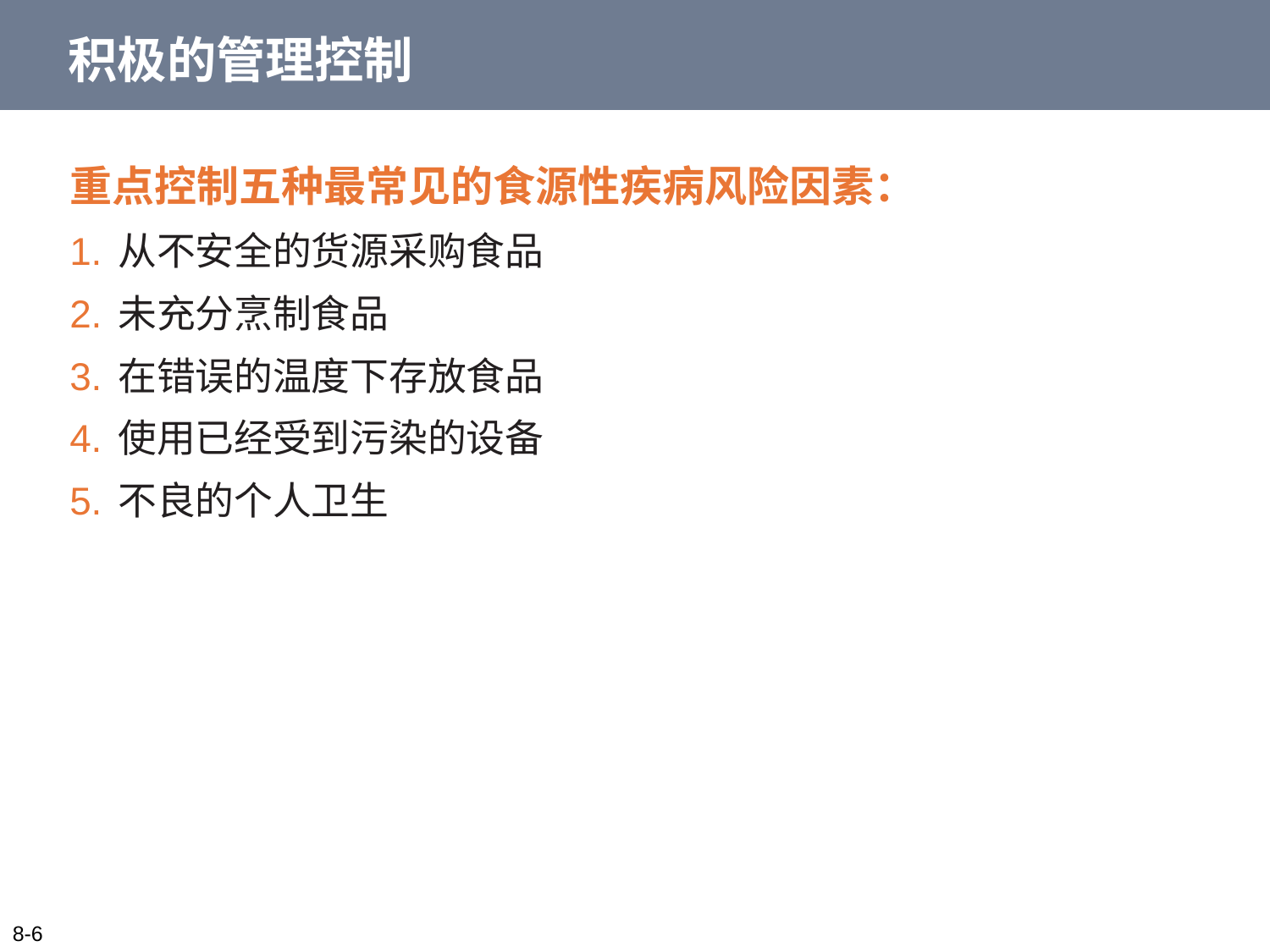

# 积极的管理控制
重点控制五种最常见的食源性疾病风险因素：
从不安全的货源采购食品
未充分烹制食品
在错误的温度下存放食品
使用已经受到污染的设备
不良的个人卫生
8-6